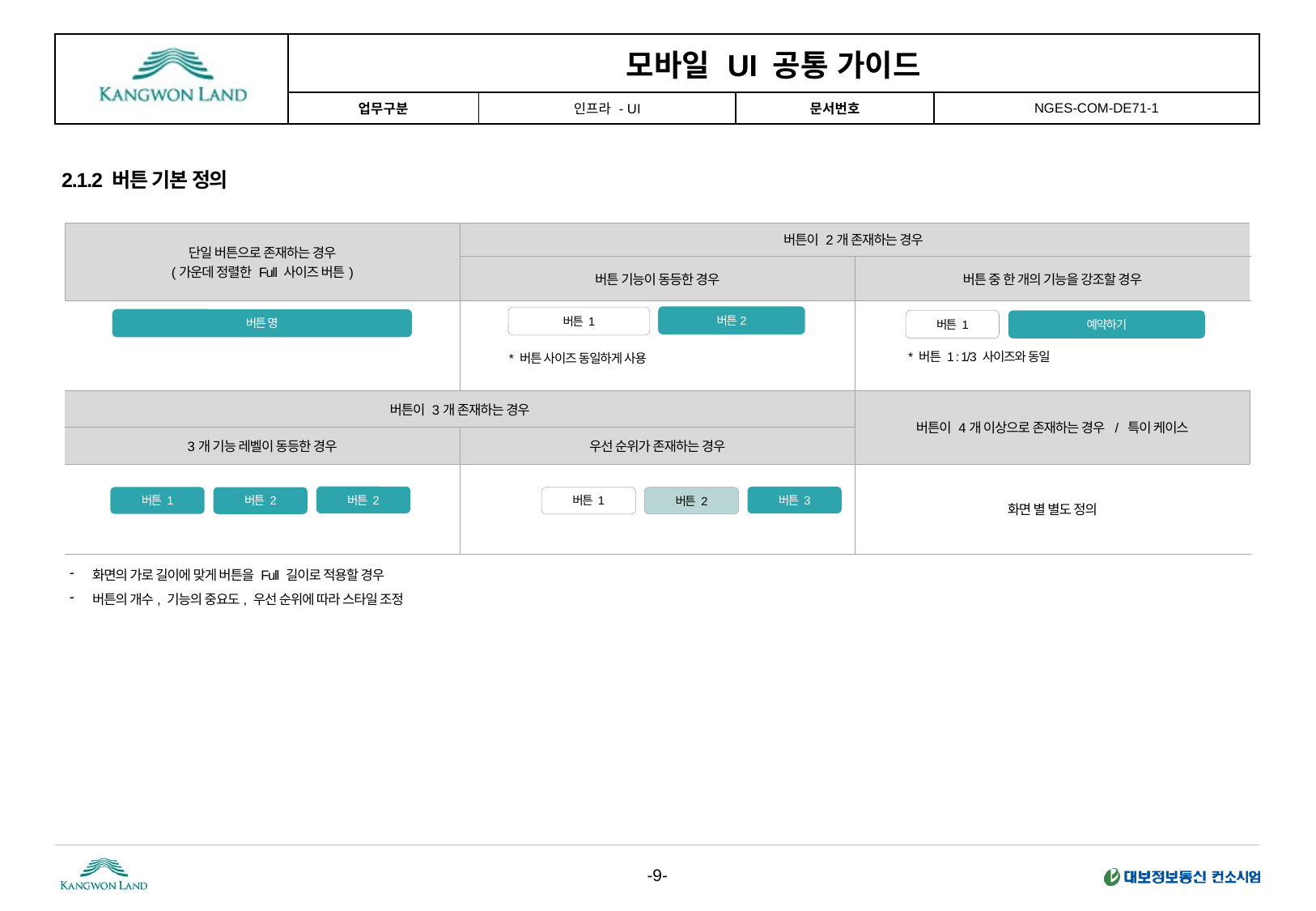

2.1.2 버튼 기본 정의
| 단일 버튼으로 존재하는 경우 (가운데 정렬한 Full 사이즈 버튼) | 버튼이 2개 존재하는 경우 |  |
| --- | --- | --- |
| 1) 단일 버튼 존재하는 경우 | 버튼 기능이 동등한 경우 | 버튼 중 한 개의 기능을 강조할 경우 |
|  |  |  |
| 버튼이 3개 존재하는 경우 |  | 버튼이 4개 이상으로 존재하는 경우 / 특이 케이스 |
| 3개 기능 레벨이 동등한 경우 | 우선 순위가 존재하는 경우 |  |
|  |  | 화면 별 별도 정의 |
버튼2
버튼 1
버튼 명
버튼 1
예약하기
* 버튼 1 : 1/3 사이즈와 동일
* 버튼 사이즈 동일하게 사용
버튼 2
버튼 3
버튼 1
버튼 2
버튼 1
버튼 2
화면의 가로 길이에 맞게 버튼을 Full 길이로 적용할 경우
버튼의 개수, 기능의 중요도, 우선 순위에 따라 스타일 조정